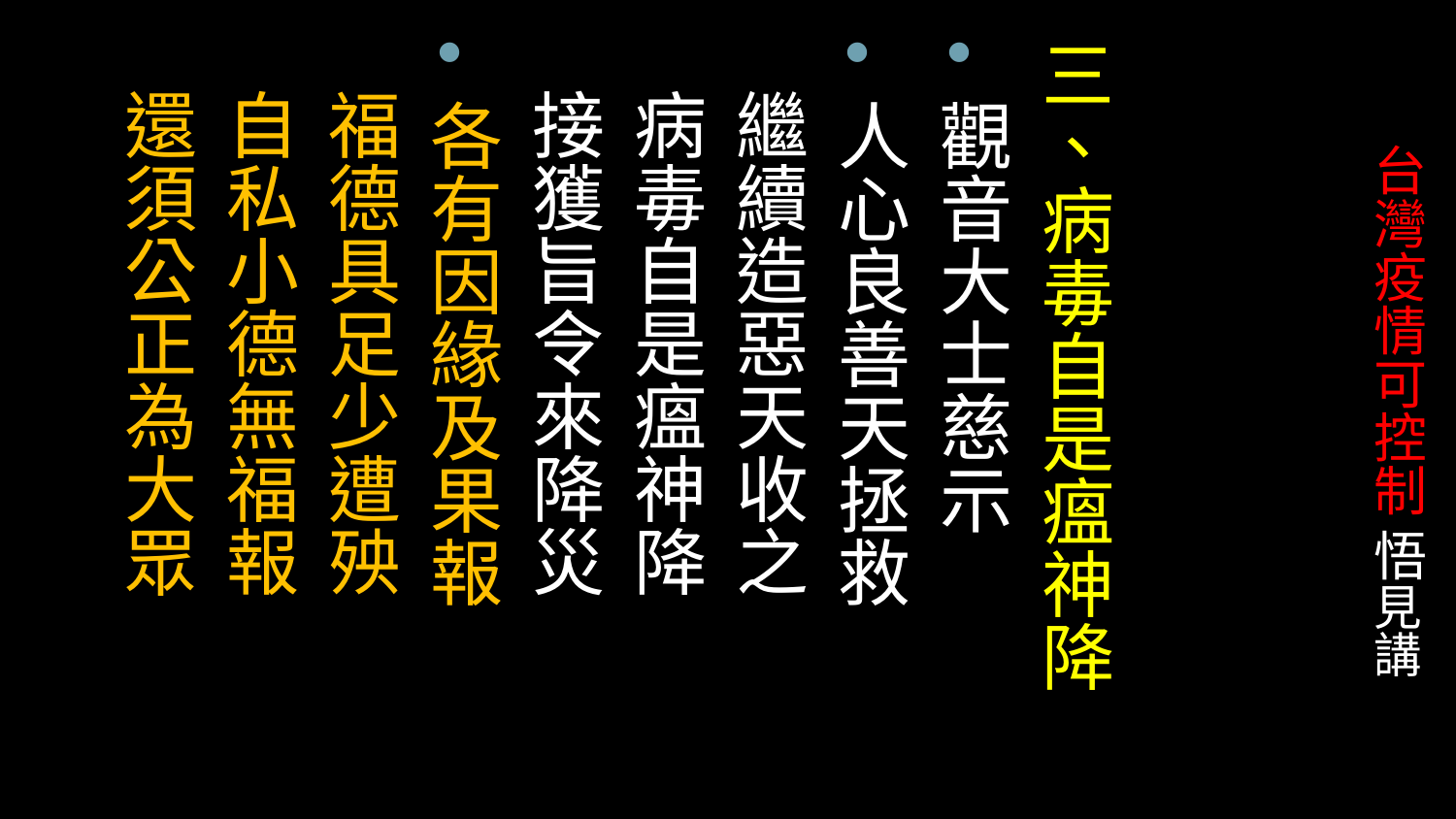

三、病毒自是瘟神降
觀音大士慈示
人心良善天拯救
  繼續造惡天收之
  病毒自是瘟神降
  接獲旨令來降災
各有因緣及果報
  福德具足少遭殃
  自私小德無福報
  還須公正為大眾

# 台灣疫情可控制 悟見講